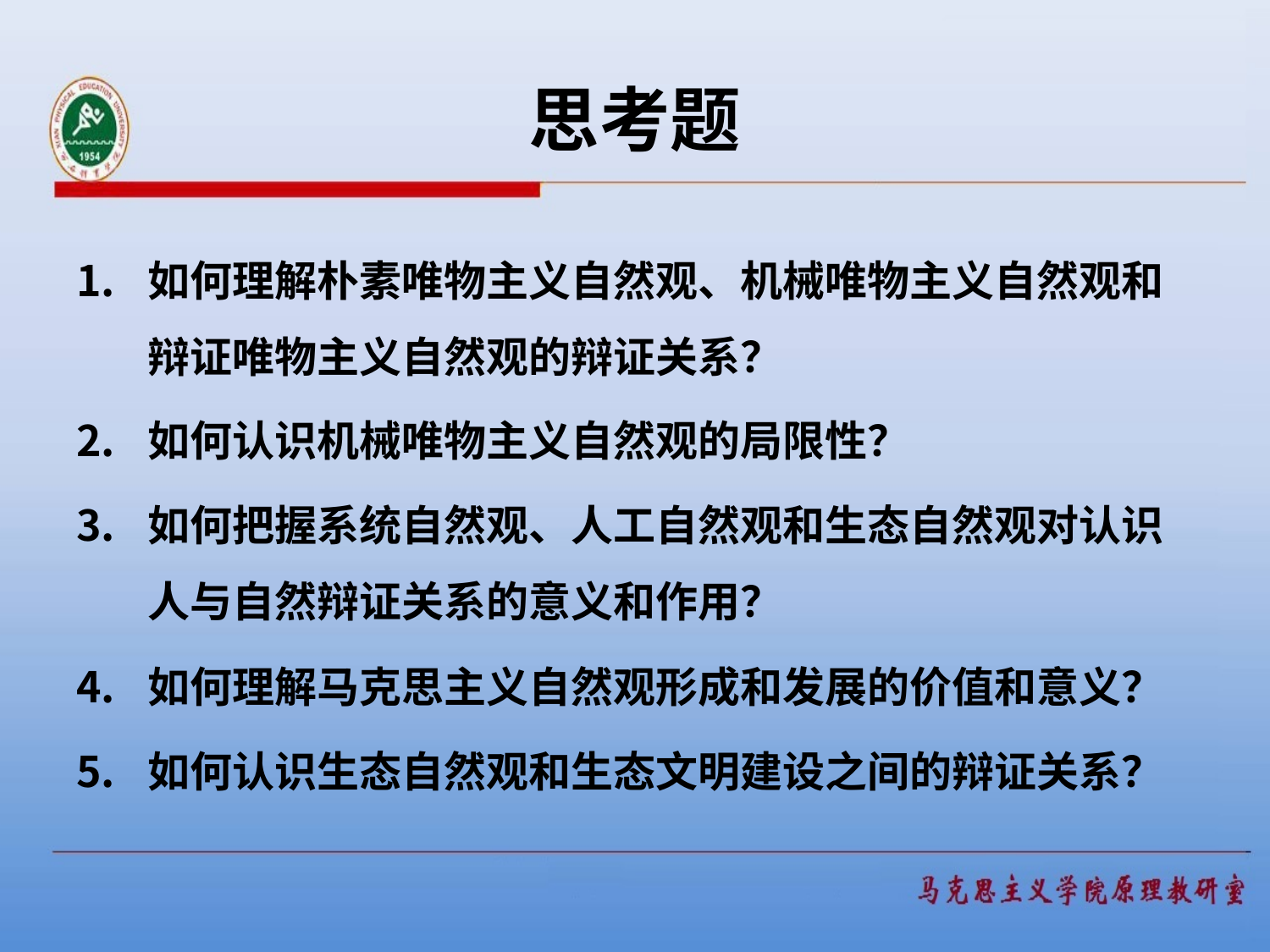

# 思考题
如何理解朴素唯物主义自然观、机械唯物主义自然观和辩证唯物主义自然观的辩证关系？
如何认识机械唯物主义自然观的局限性？
如何把握系统自然观、人工自然观和生态自然观对认识人与自然辩证关系的意义和作用？
如何理解马克思主义自然观形成和发展的价值和意义？
如何认识生态自然观和生态文明建设之间的辩证关系？